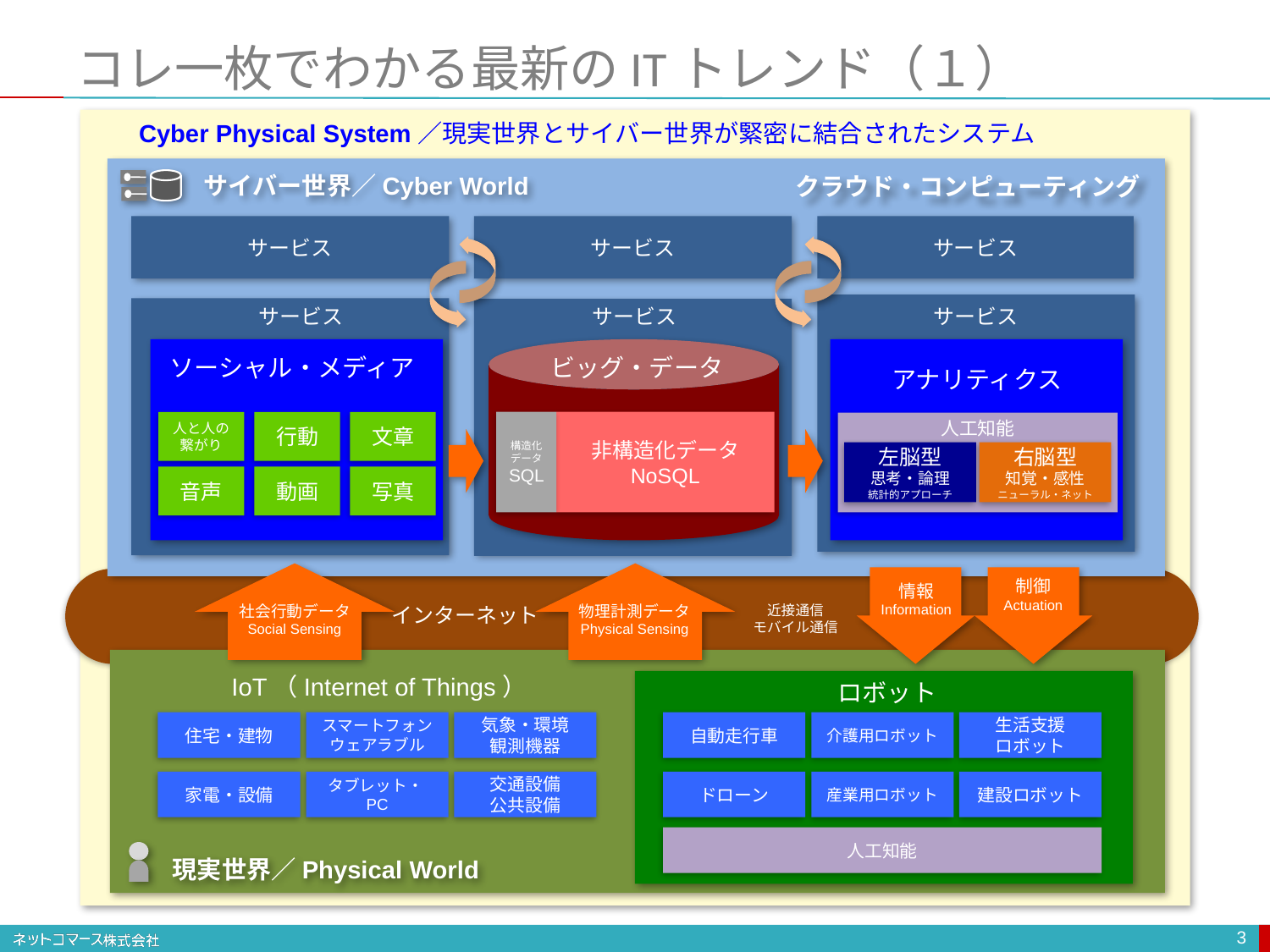

# コレ一枚でわかる最新のITトレンド（１）

Cyber Physical System／現実世界とサイバー世界が緊密に結合されたシステム

サイバー世界／Cyber World
クラウド・コンピューティング

サービス
サービス
サービス

サービス
サービス
サービス

ビッグ・データ
ソーシャル・メディア
アナリティクス
人工知能
行動
構造化
データ
SQL
人と人の繋がり
文章
非構造化データ
NoSQL

左脳型
思考・論理
統計的アプローチ
右脳型
知覚・感性
ニューラル・ネット

動画
音声
写真

情報
Information

制御
Actuation

社会行動データ
Social Sensing
物理計測データ
Physical Sensing
近接通信
モバイル通信
インターネット

IoT（Internet of Things）

ロボット
住宅・建物
スマートフォン
ウェアラブル
気象・環境
観測機器
自動走行車
介護用ロボット
生活支援
ロボット
家電・設備
タブレット・PC
交通設備
公共設備
ドローン
産業用ロボット
建設ロボット
人工知能

現実世界／Physical World
3